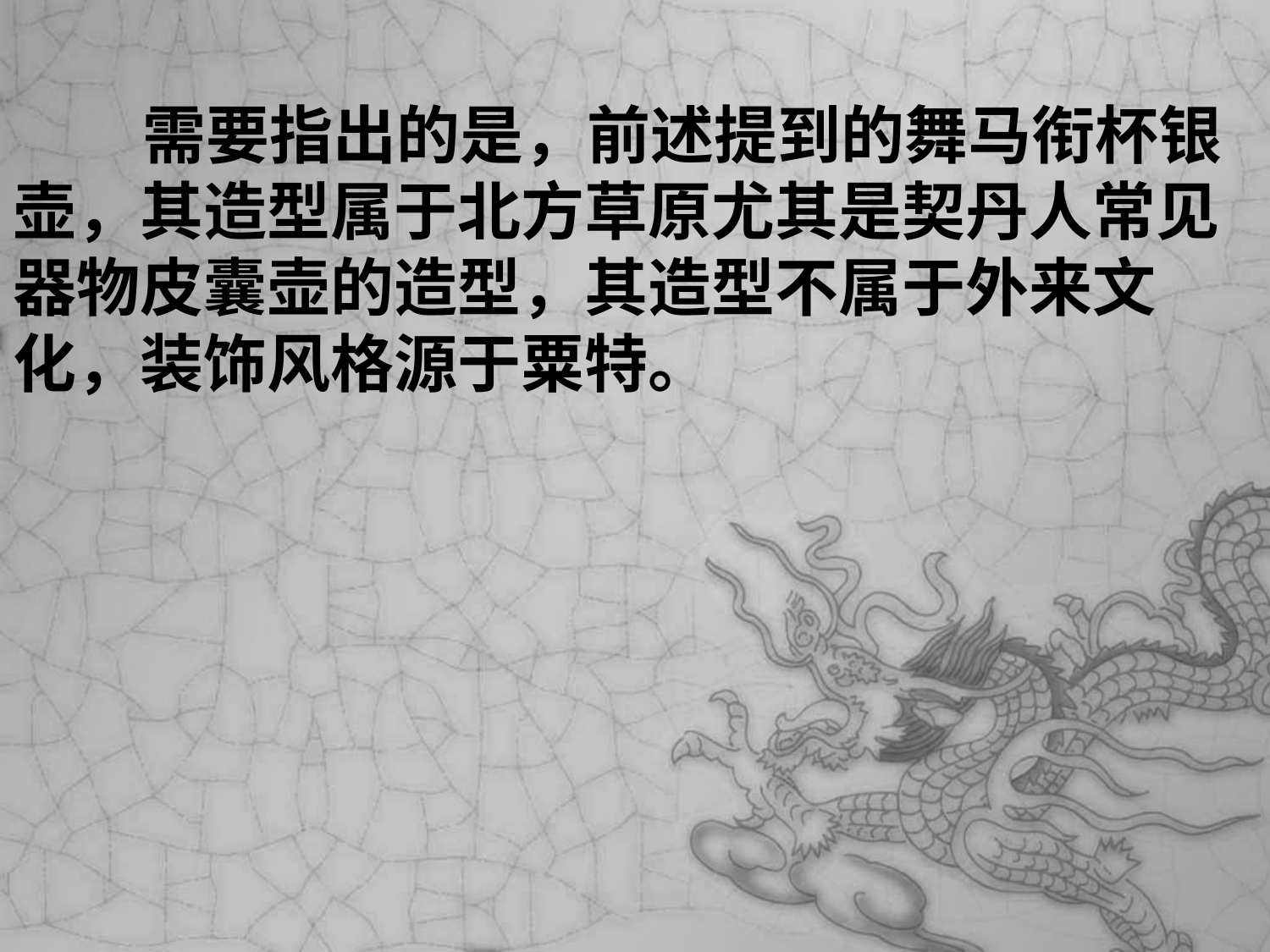

需要指出的是，前述提到的舞马衔杯银壶，其造型属于北方草原尤其是契丹人常见器物皮囊壶的造型，其造型不属于外来文化，装饰风格源于粟特。